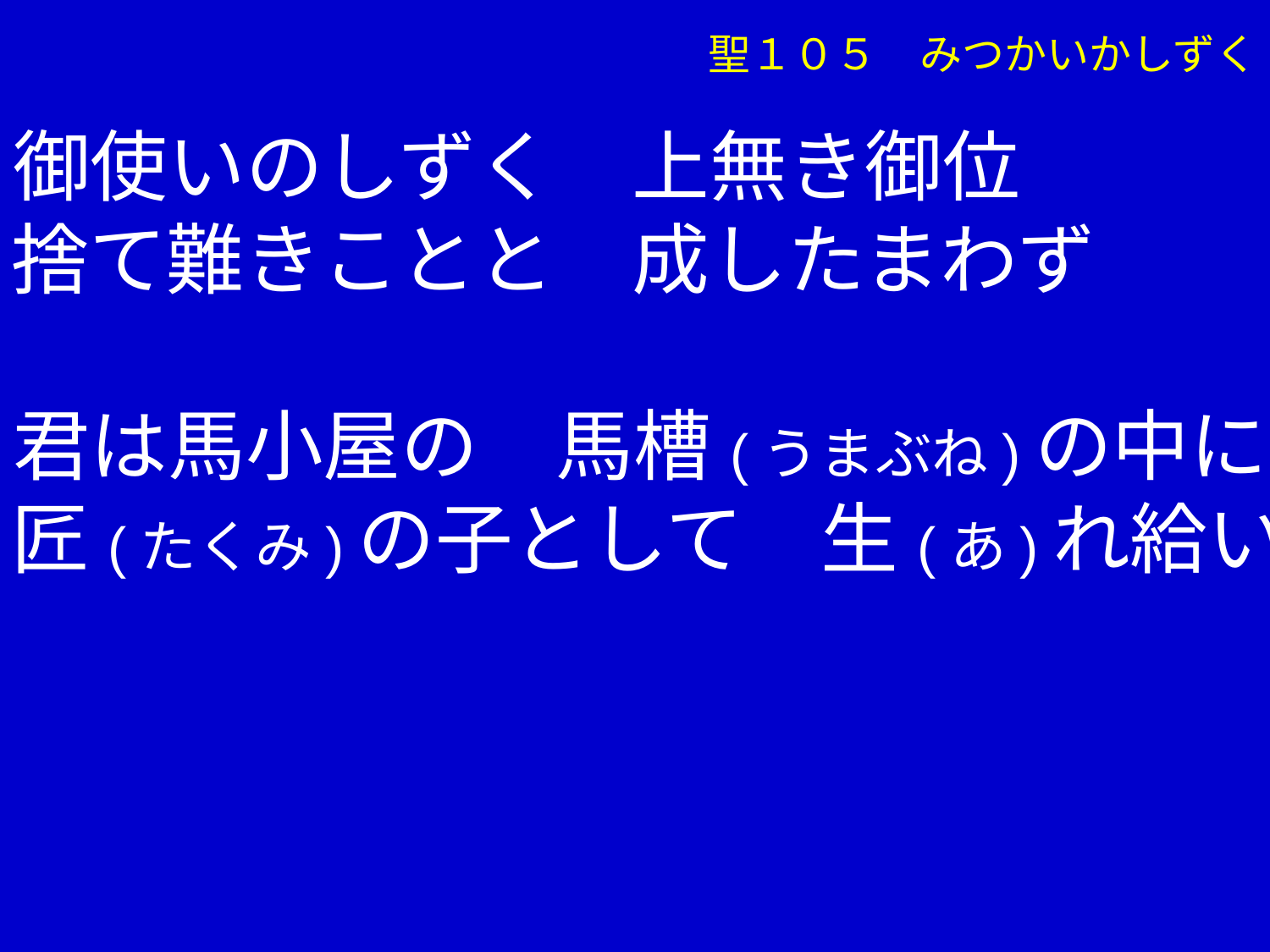

聖１０５　みつかいかしずく
➀御使いのしずく　上無き御位
　 捨て難きことと　成したまわず

➁君は馬小屋の　馬槽(うまぶね)の中に
　 匠(たくみ)の子として　生(あ)れ給いぬ